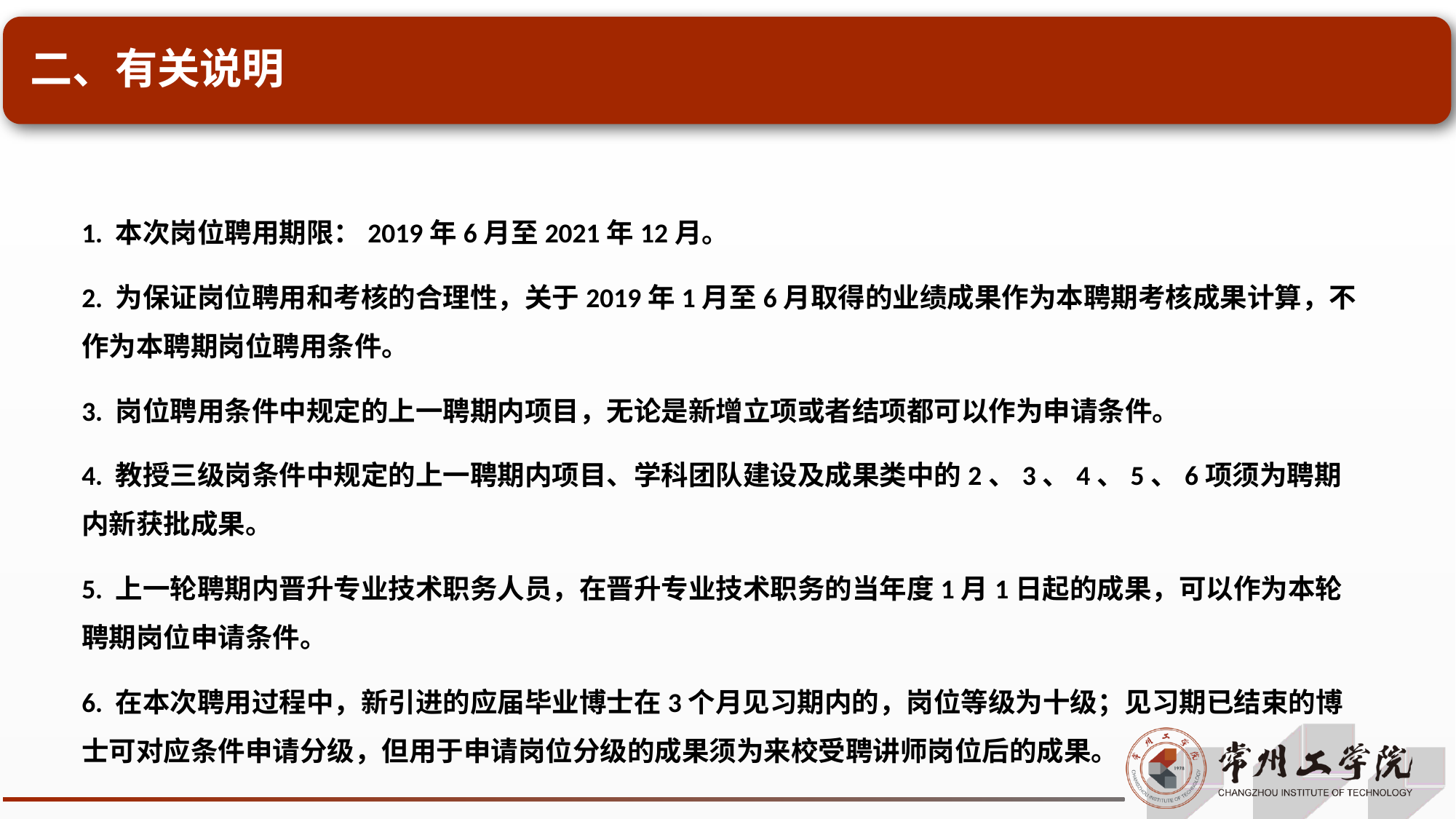

# 二、有关说明
1. 本次岗位聘用期限：2019年6月至2021年12月。
2. 为保证岗位聘用和考核的合理性，关于2019年1月至6月取得的业绩成果作为本聘期考核成果计算，不作为本聘期岗位聘用条件。
3. 岗位聘用条件中规定的上一聘期内项目，无论是新增立项或者结项都可以作为申请条件。
4. 教授三级岗条件中规定的上一聘期内项目、学科团队建设及成果类中的2、3、4、5、6项须为聘期内新获批成果。
5. 上一轮聘期内晋升专业技术职务人员，在晋升专业技术职务的当年度1月1日起的成果，可以作为本轮聘期岗位申请条件。
6. 在本次聘用过程中，新引进的应届毕业博士在3个月见习期内的，岗位等级为十级；见习期已结束的博士可对应条件申请分级，但用于申请岗位分级的成果须为来校受聘讲师岗位后的成果。